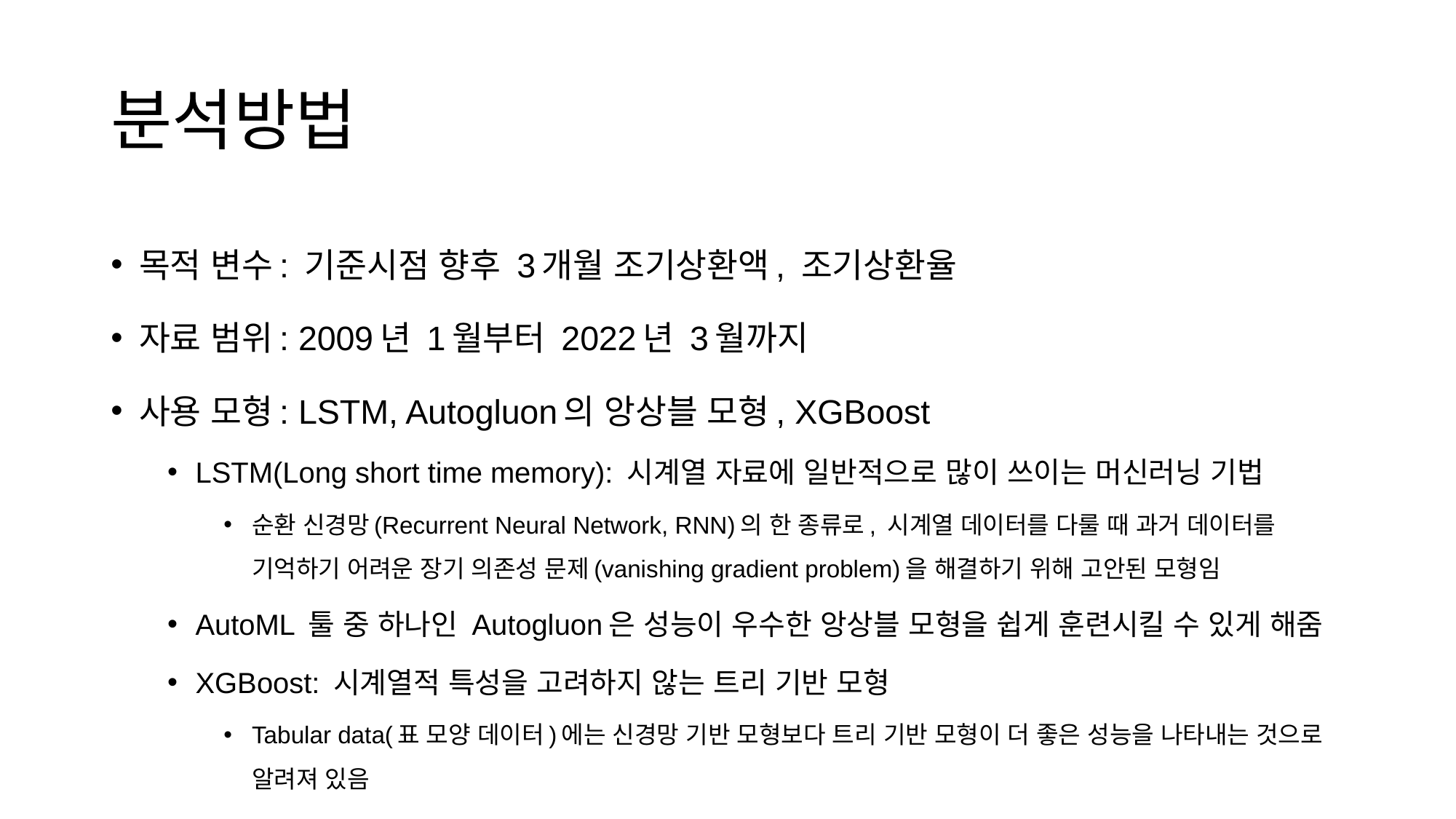

# 분석방법
목적 변수: 기준시점 향후 3개월 조기상환액, 조기상환율
자료 범위: 2009년 1월부터 2022년 3월까지
사용 모형: LSTM, Autogluon의 앙상블 모형, XGBoost
LSTM(Long short time memory): 시계열 자료에 일반적으로 많이 쓰이는 머신러닝 기법
순환 신경망(Recurrent Neural Network, RNN)의 한 종류로, 시계열 데이터를 다룰 때 과거 데이터를 기억하기 어려운 장기 의존성 문제(vanishing gradient problem)을 해결하기 위해 고안된 모형임
AutoML 툴 중 하나인 Autogluon은 성능이 우수한 앙상블 모형을 쉽게 훈련시킬 수 있게 해줌
XGBoost: 시계열적 특성을 고려하지 않는 트리 기반 모형
Tabular data(표 모양 데이터)에는 신경망 기반 모형보다 트리 기반 모형이 더 좋은 성능을 나타내는 것으로 알려져 있음